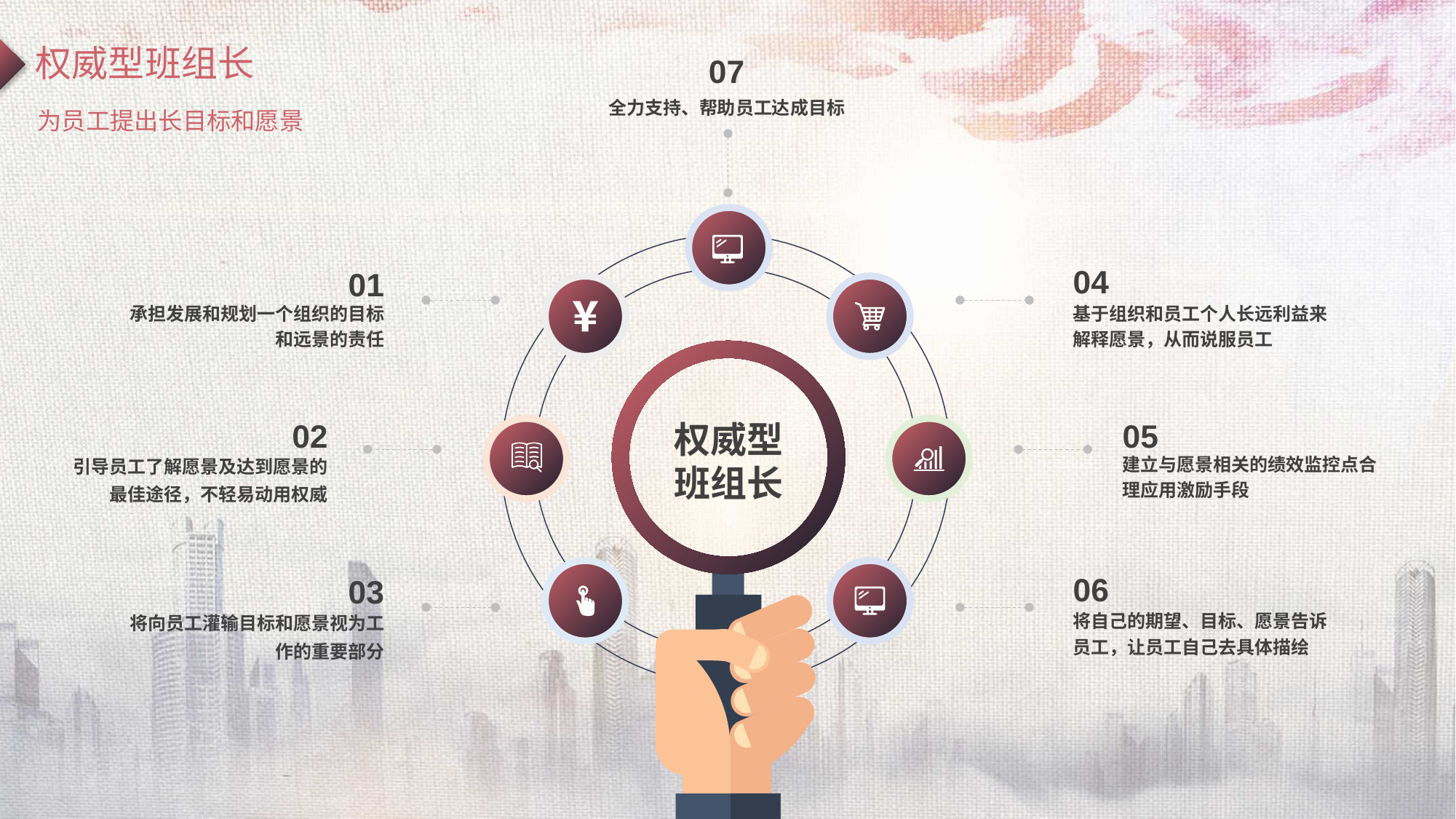

权威型班组长
07

全力支持、帮助员工达成目标
为员工提出长目标和愿景

04
01

承担发展和规划一个组织的目标和远景的责任
基于组织和员工个人长远利益来解释愿景，从而说服员工

02
05

引导员工了解愿景及达到愿景的最佳途径，不轻易动用权威
建立与愿景相关的绩效监控点合理应用激励手段

06
03

将向员工灌输目标和愿景视为工作的重要部分
将自己的期望、目标、愿景告诉员工，让员工自己去具体描绘

权威型
班组长